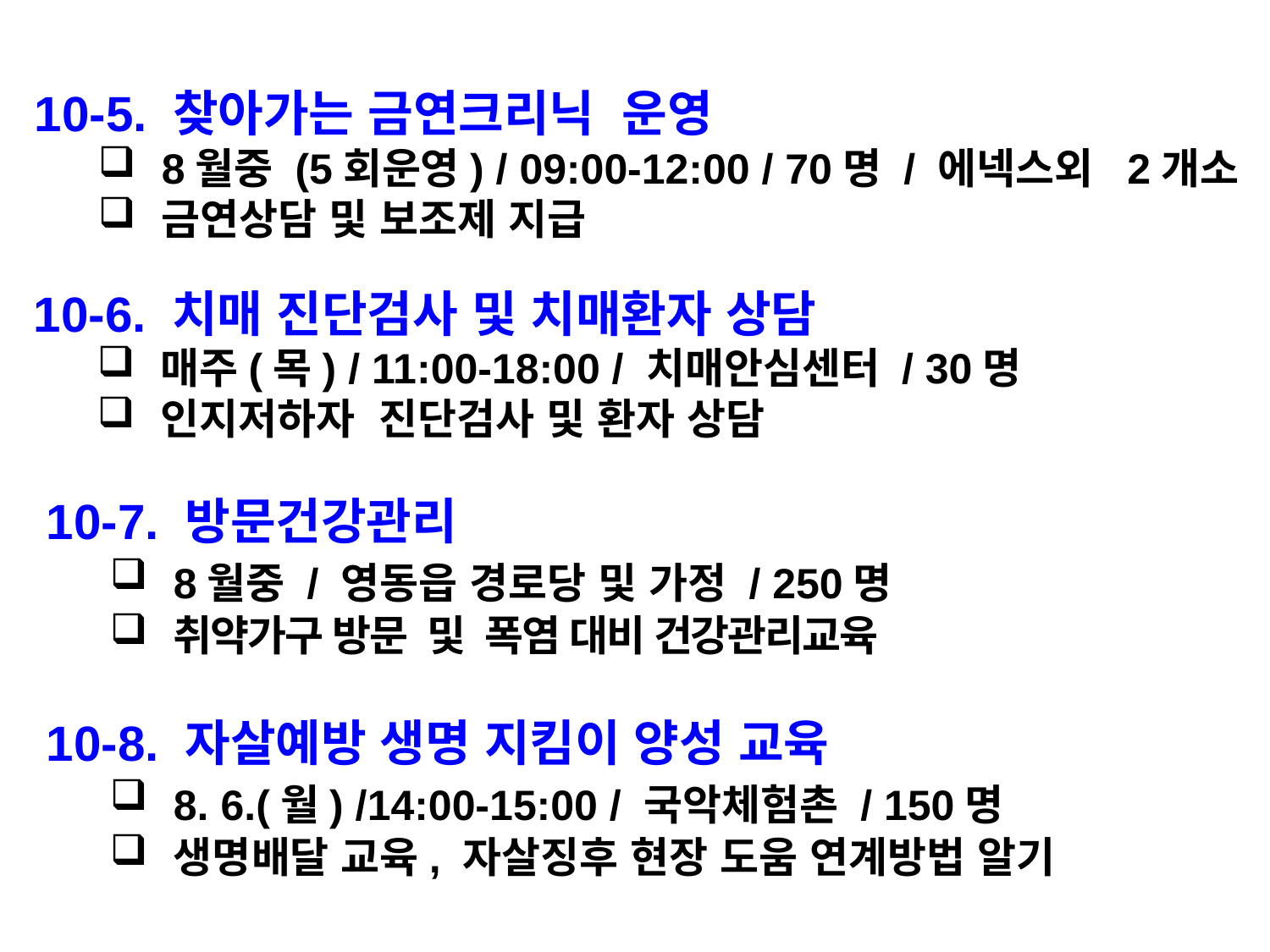

10-5. 찾아가는 금연크리닉  운영
8월중 (5회운영) / 09:00-12:00 / 70명 / 에넥스외  2개소
금연상담 및 보조제 지급

10-6. 치매 진단검사 및 치매환자 상담
매주(목) / 11:00-18:00 / 치매안심센터 / 30명
인지저하자  진단검사 및 환자 상담

10-7. 방문건강관리
8월중 / 영동읍 경로당 및 가정 / 250명
취약가구 방문  및  폭염 대비 건강관리교육
10-8. 자살예방 생명 지킴이 양성 교육
8. 6.(월) /14:00-15:00 / 국악체험촌 / 150명
생명배달 교육, 자살징후 현장 도움 연계방법 알기